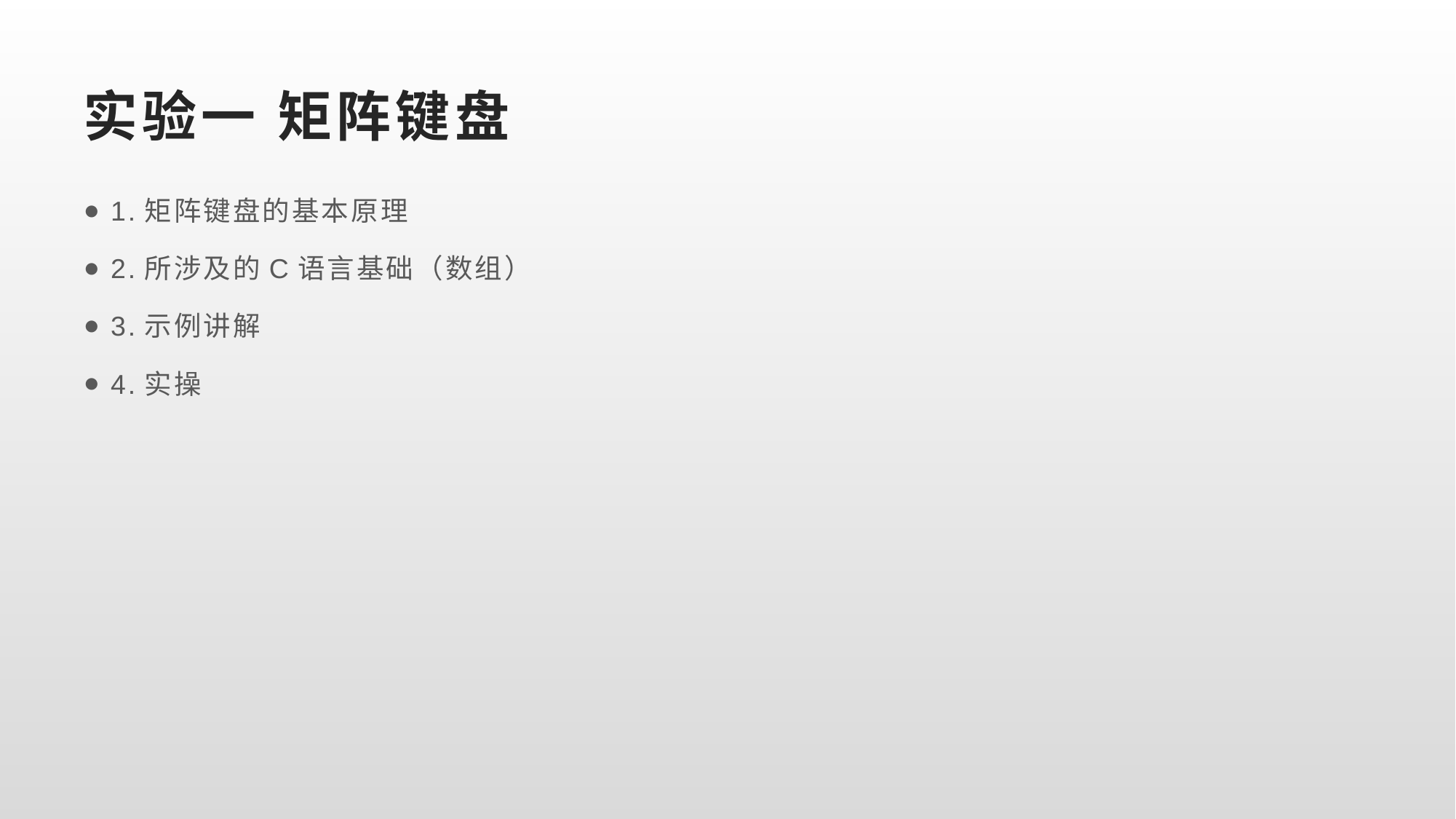

# 实验一 矩阵键盘
1.矩阵键盘的基本原理
2.所涉及的C语言基础（数组）
3.示例讲解
4.实操